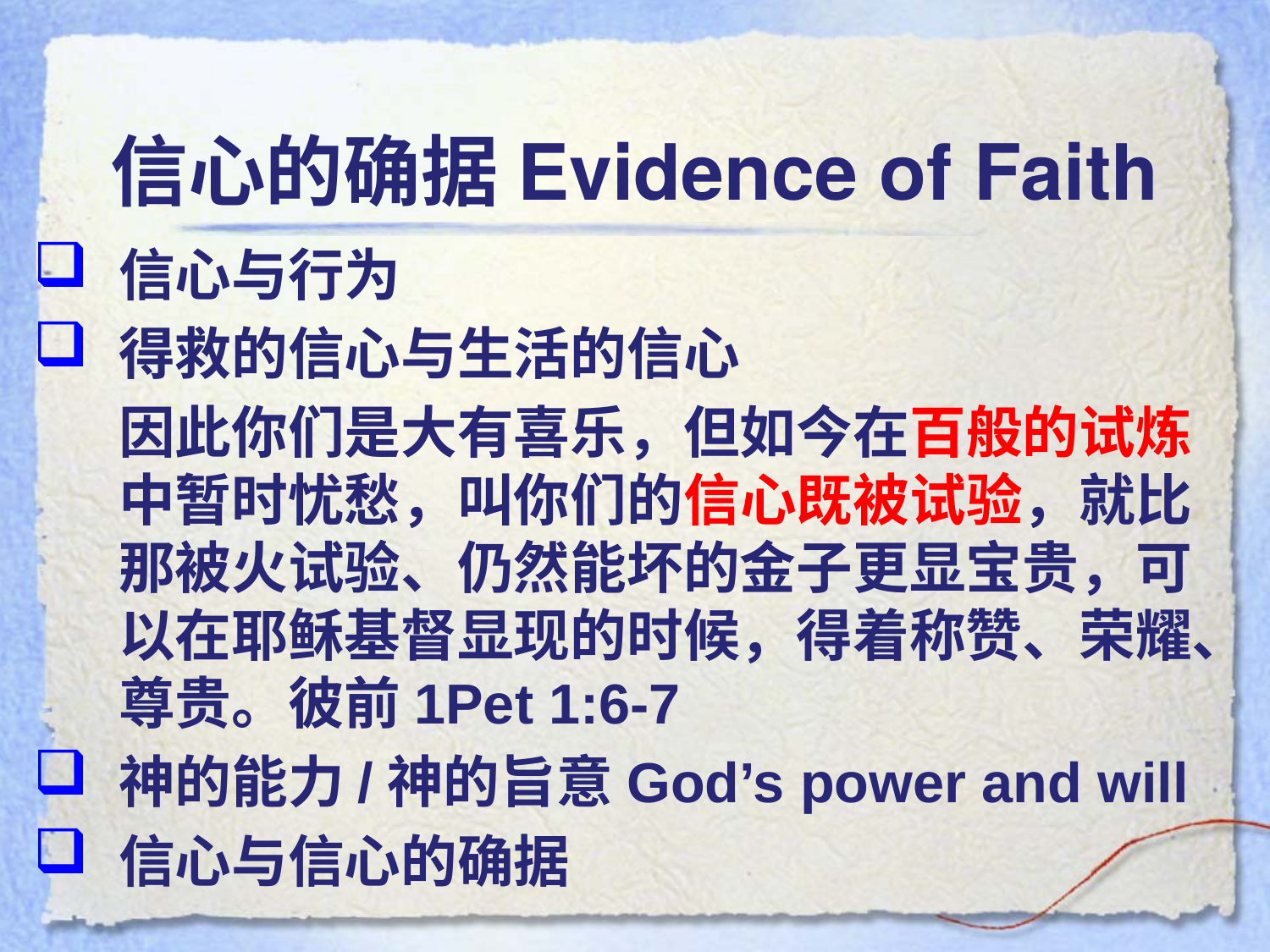

# 信心的确据Evidence of Faith
信心与行为
得救的信心与生活的信心
	因此你们是大有喜乐，但如今在百般的试炼中暂时忧愁，叫你们的信心既被试验，就比那被火试验、仍然能坏的金子更显宝贵，可以在耶稣基督显现的时候，得着称赞、荣耀、尊贵。彼前1Pet 1:6-7
神的能力/神的旨意God’s power and will
信心与信心的确据